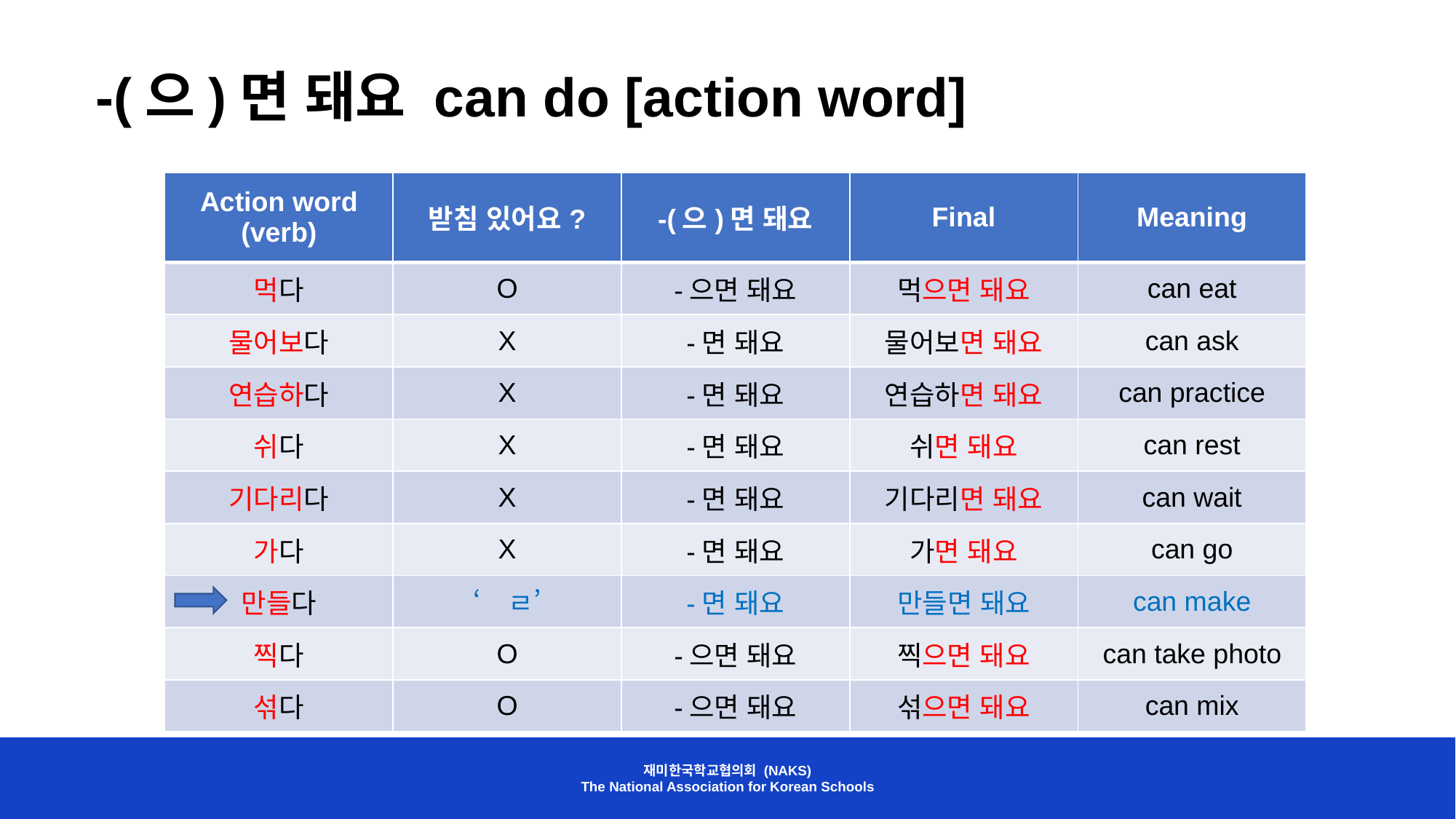

-(으)면 돼요 can do [action word]
| Action word (verb) | 받침 있어요? | -(으)면 돼요 | Final | Meaning |
| --- | --- | --- | --- | --- |
| 먹다 | O | -으면 돼요 | 먹으면 돼요 | can eat |
| 물어보다 | X | -면 돼요 | 물어보면 돼요 | can ask |
| 연습하다 | X | -면 돼요 | 연습하면 돼요 | can practice |
| 쉬다 | X | -면 돼요 | 쉬면 돼요 | can rest |
| 기다리다 | X | -면 돼요 | 기다리면 돼요 | can wait |
| 가다 | X | -면 돼요 | 가면 돼요 | can go |
| 만들다 | ‘ㄹ’ | -면 돼요 | 만들면 돼요 | can make |
| 찍다 | O | -으면 돼요 | 찍으면 돼요 | can take photo |
| 섞다 | O | -으면 돼요 | 섞으면 돼요 | can mix |